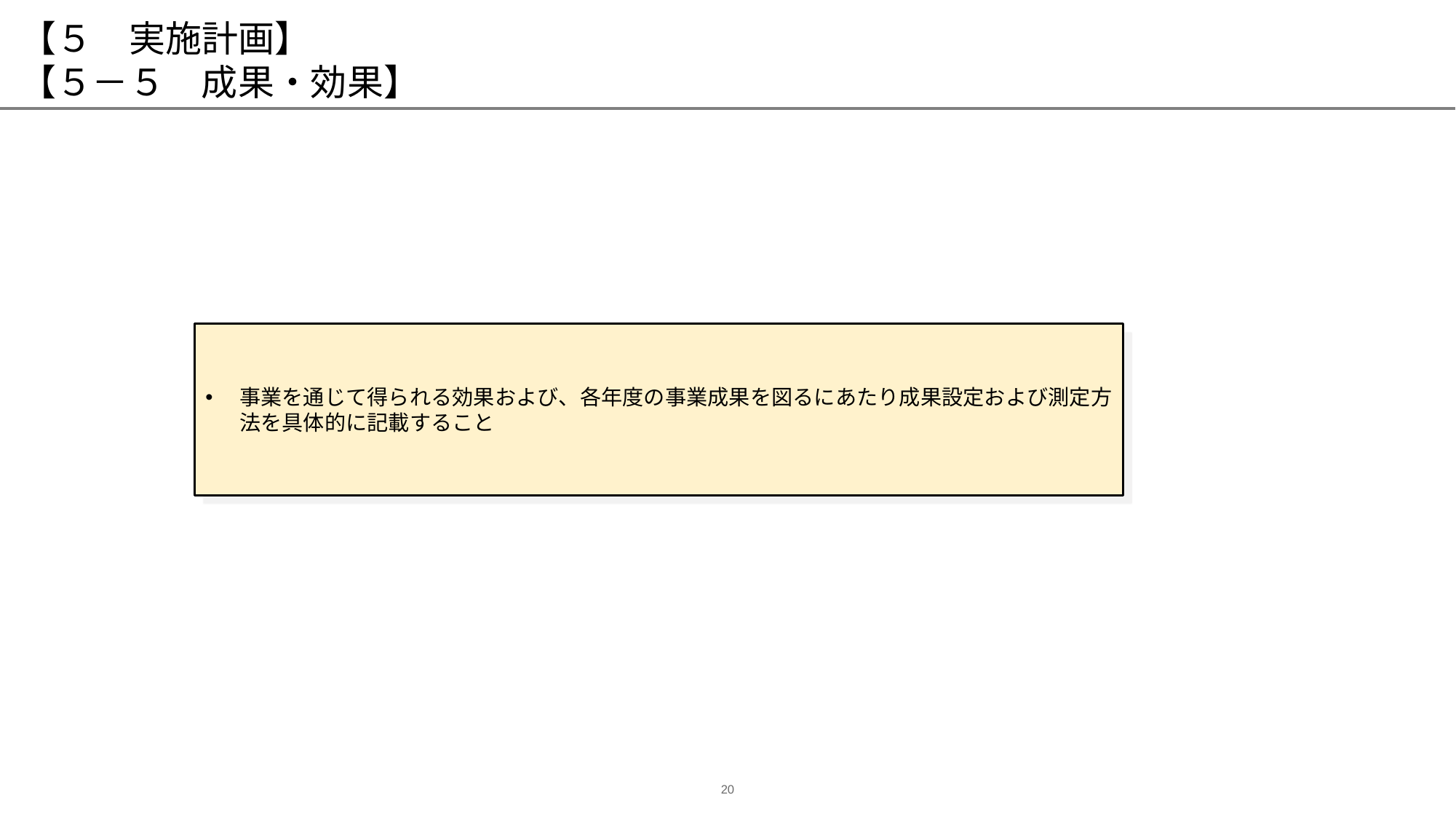

# 【５　実施計画】 【５－５　成果・効果】
事業を通じて得られる効果および、各年度の事業成果を図るにあたり成果設定および測定方法を具体的に記載すること